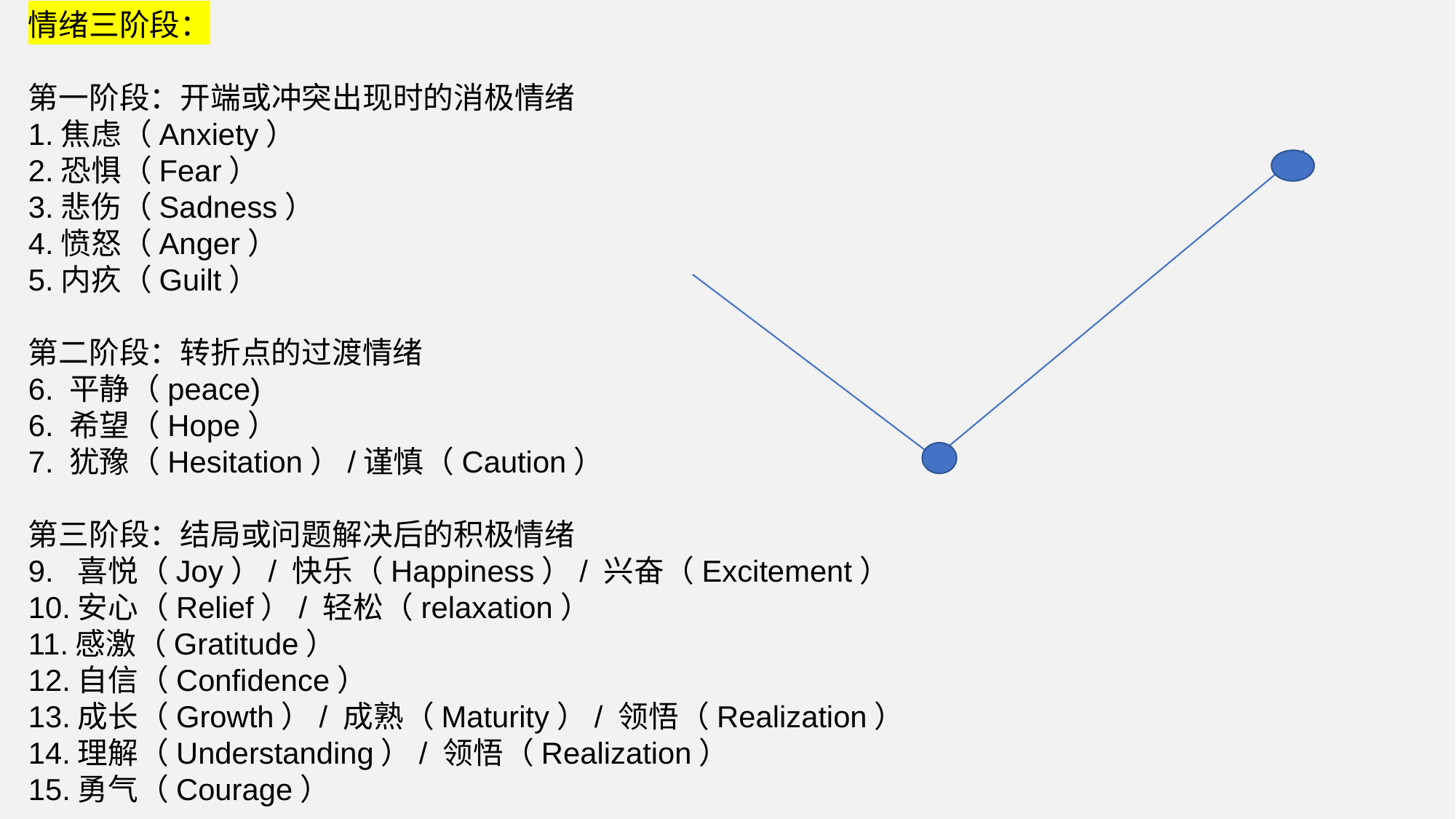

情绪三阶段：

第一阶段：开端或冲突出现时的消极情绪
1.焦虑（Anxiety）
2.恐惧（Fear）
3.悲伤（Sadness）
4.愤怒（Anger）
5.内疚（Guilt）

第二阶段：转折点的过渡情绪
6. 平静（peace)
6. 希望（Hope）
7. 犹豫（Hesitation）/谨慎（Caution）

第三阶段：结局或问题解决后的积极情绪
9.  喜悦（Joy）/ 快乐（Happiness）/ 兴奋（Excitement）
10.安心（Relief）/ 轻松（relaxation）
11.感激（Gratitude）
12.自信（Confidence）
13.成长（Growth）/ 成熟（Maturity）/ 领悟（Realization）
14.理解（Understanding）/ 领悟（Realization）
15.勇气（Courage）